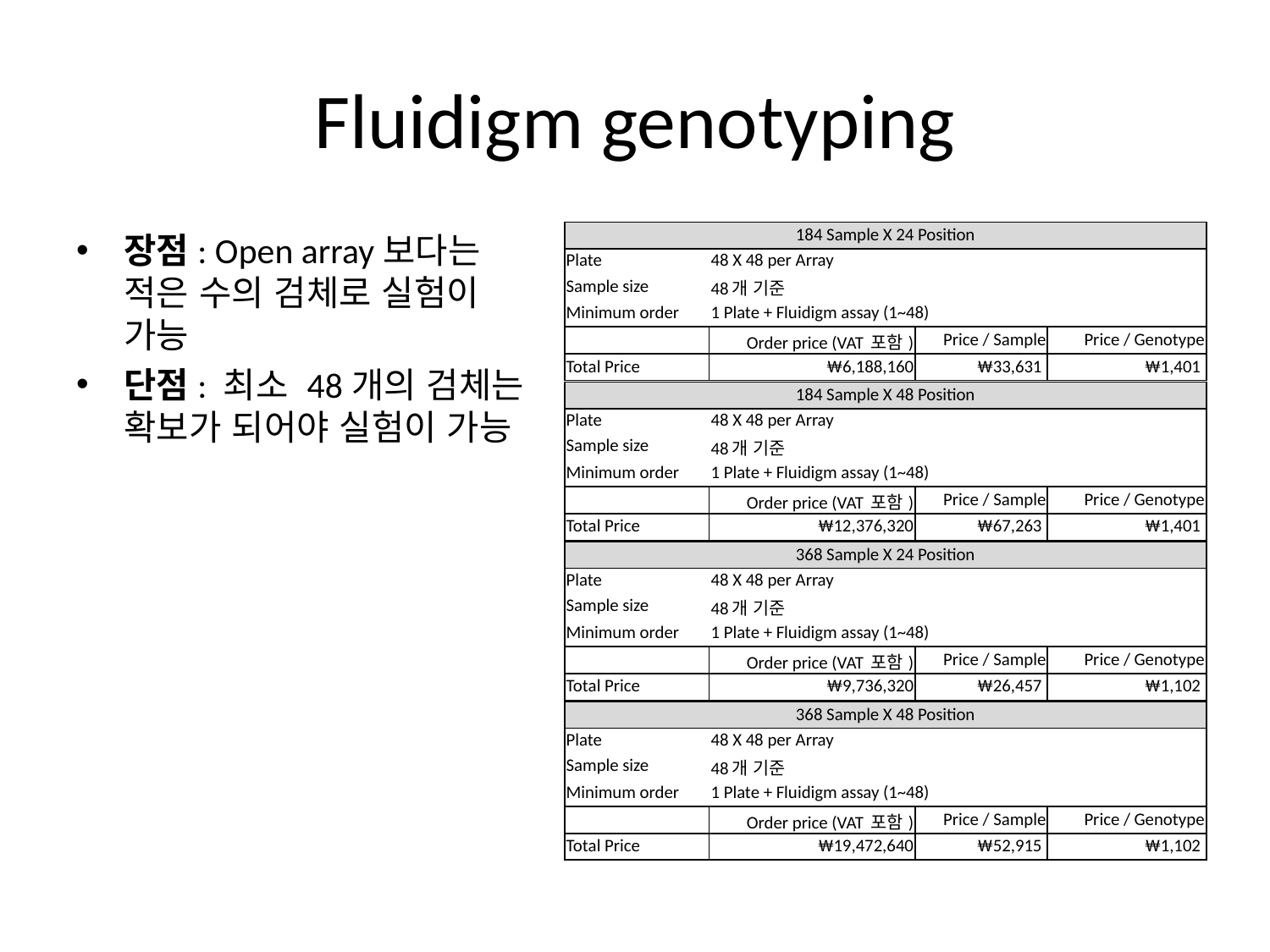

# Fluidigm genotyping
장점: Open array보다는 적은 수의 검체로 실험이 가능
단점: 최소 48개의 검체는 확보가 되어야 실험이 가능
| 184 Sample X 24 Position |  |  |  |
| --- | --- | --- | --- |
| Plate | 48 X 48 per Array |  |  |
| Sample size | 48개 기준 |  |  |
| Minimum order | 1 Plate + Fluidigm assay (1~48) |  |  |
|  | Order price (VAT 포함) | Price / Sample | Price / Genotype |
| Total Price | ₩6,188,160 | ₩33,631 | ₩1,401 |
| 184 Sample X 48 Position |  |  |  |
| --- | --- | --- | --- |
| Plate | 48 X 48 per Array |  |  |
| Sample size | 48개 기준 |  |  |
| Minimum order | 1 Plate + Fluidigm assay (1~48) |  |  |
|  | Order price (VAT 포함) | Price / Sample | Price / Genotype |
| Total Price | ₩12,376,320 | ₩67,263 | ₩1,401 |
| 368 Sample X 24 Position |  |  |  |
| --- | --- | --- | --- |
| Plate | 48 X 48 per Array |  |  |
| Sample size | 48개 기준 |  |  |
| Minimum order | 1 Plate + Fluidigm assay (1~48) |  |  |
|  | Order price (VAT 포함) | Price / Sample | Price / Genotype |
| Total Price | ₩9,736,320 | ₩26,457 | ₩1,102 |
| 368 Sample X 48 Position |  |  |  |
| --- | --- | --- | --- |
| Plate | 48 X 48 per Array |  |  |
| Sample size | 48개 기준 |  |  |
| Minimum order | 1 Plate + Fluidigm assay (1~48) |  |  |
|  | Order price (VAT 포함) | Price / Sample | Price / Genotype |
| Total Price | ₩19,472,640 | ₩52,915 | ₩1,102 |